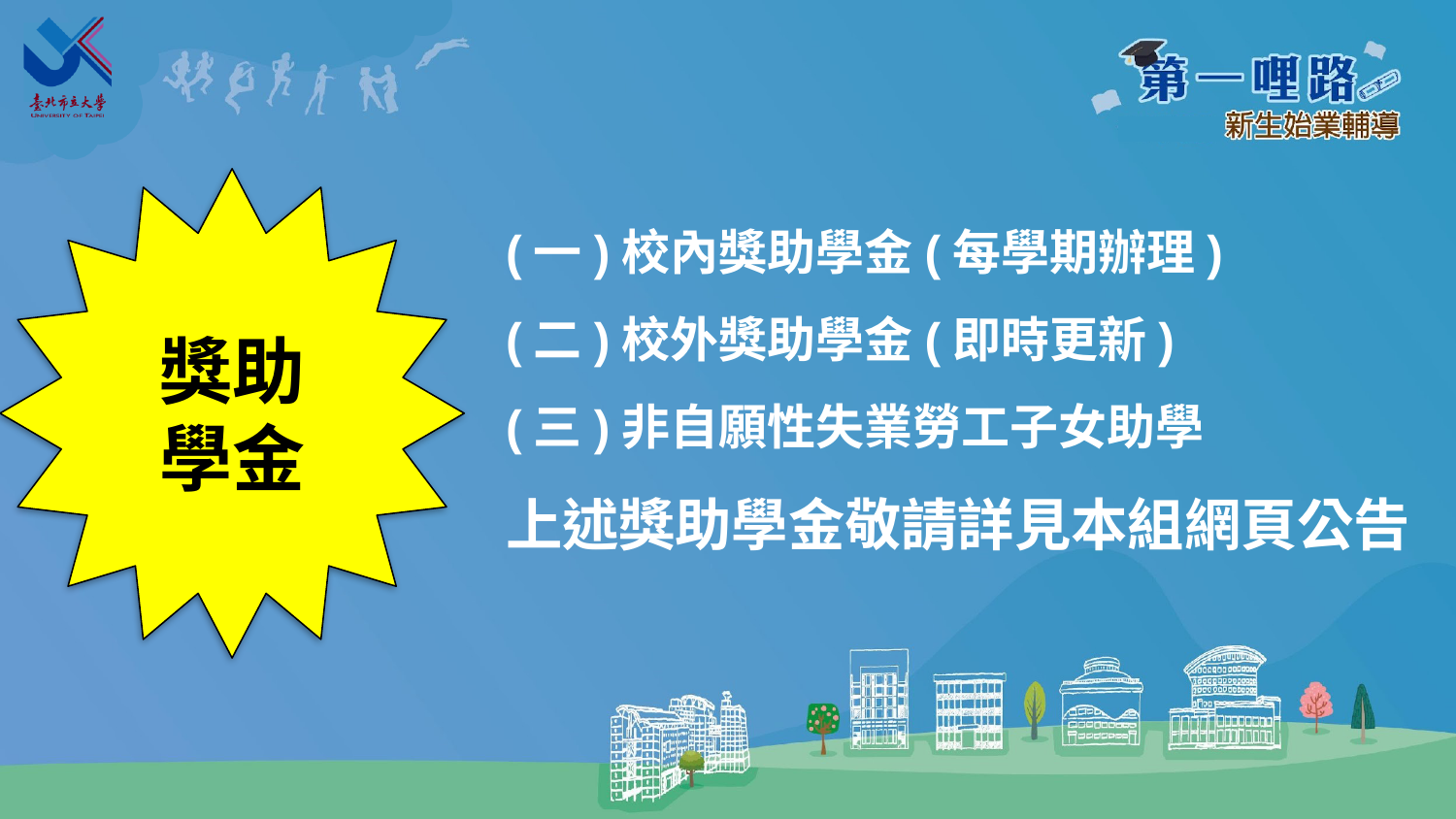

獎助
學金
(一)校內獎助學金(每學期辦理)
(二)校外獎助學金(即時更新)
(三)非自願性失業勞工子女助學
上述獎助學金敬請詳見本組網頁公告